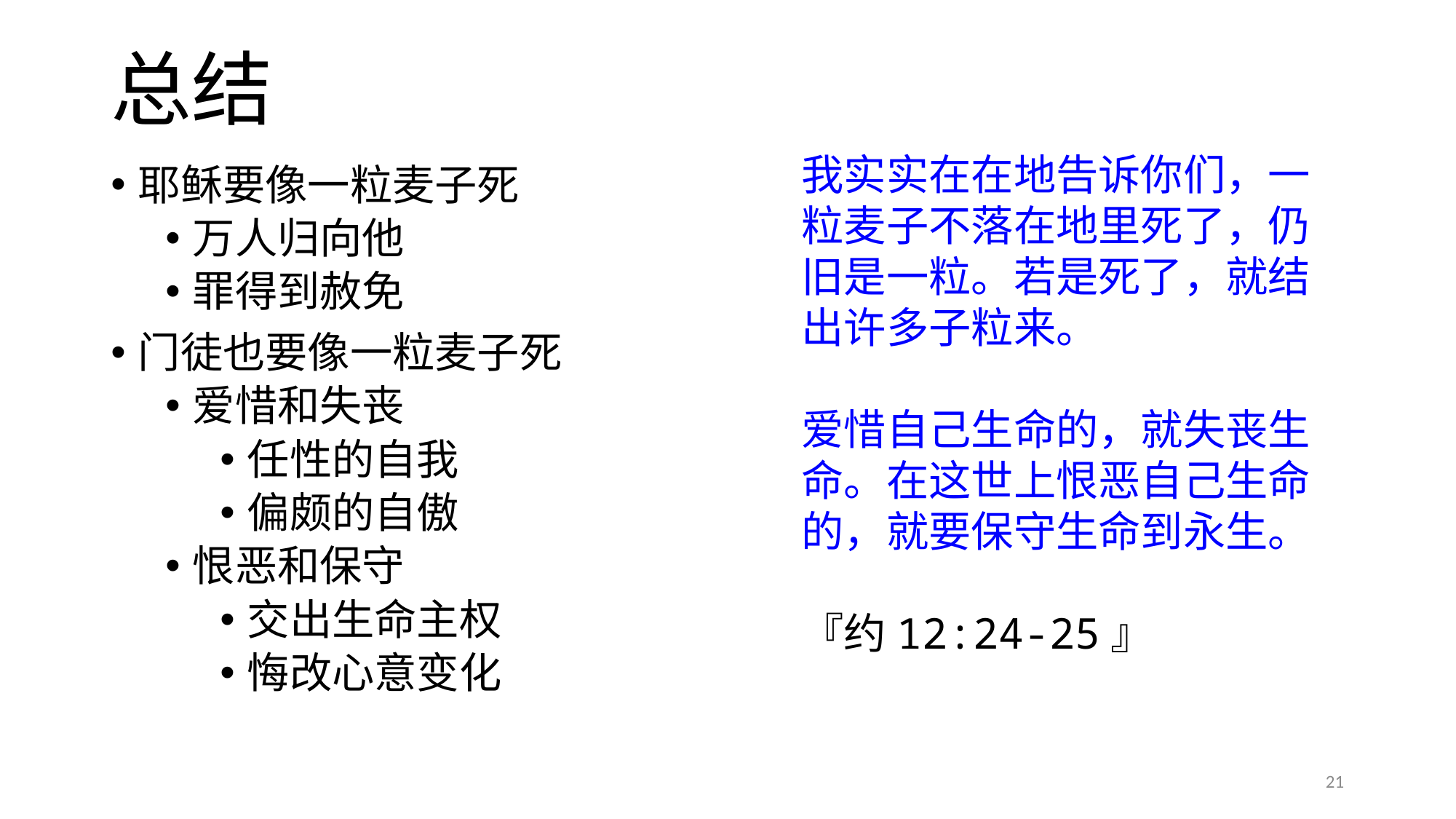

# 总结
我实实在在地告诉你们，一粒麦子不落在地里死了，仍旧是一粒。若是死了，就结出许多子粒来。

爱惜自己生命的，就失丧生命。在这世上恨恶自己生命的，就要保守生命到永生。

『约12:24-25』
耶稣要像一粒麦子死
万人归向他
罪得到赦免
门徒也要像一粒麦子死
爱惜和失丧
任性的自我
偏颇的自傲
恨恶和保守
交出生命主权
悔改心意变化
21